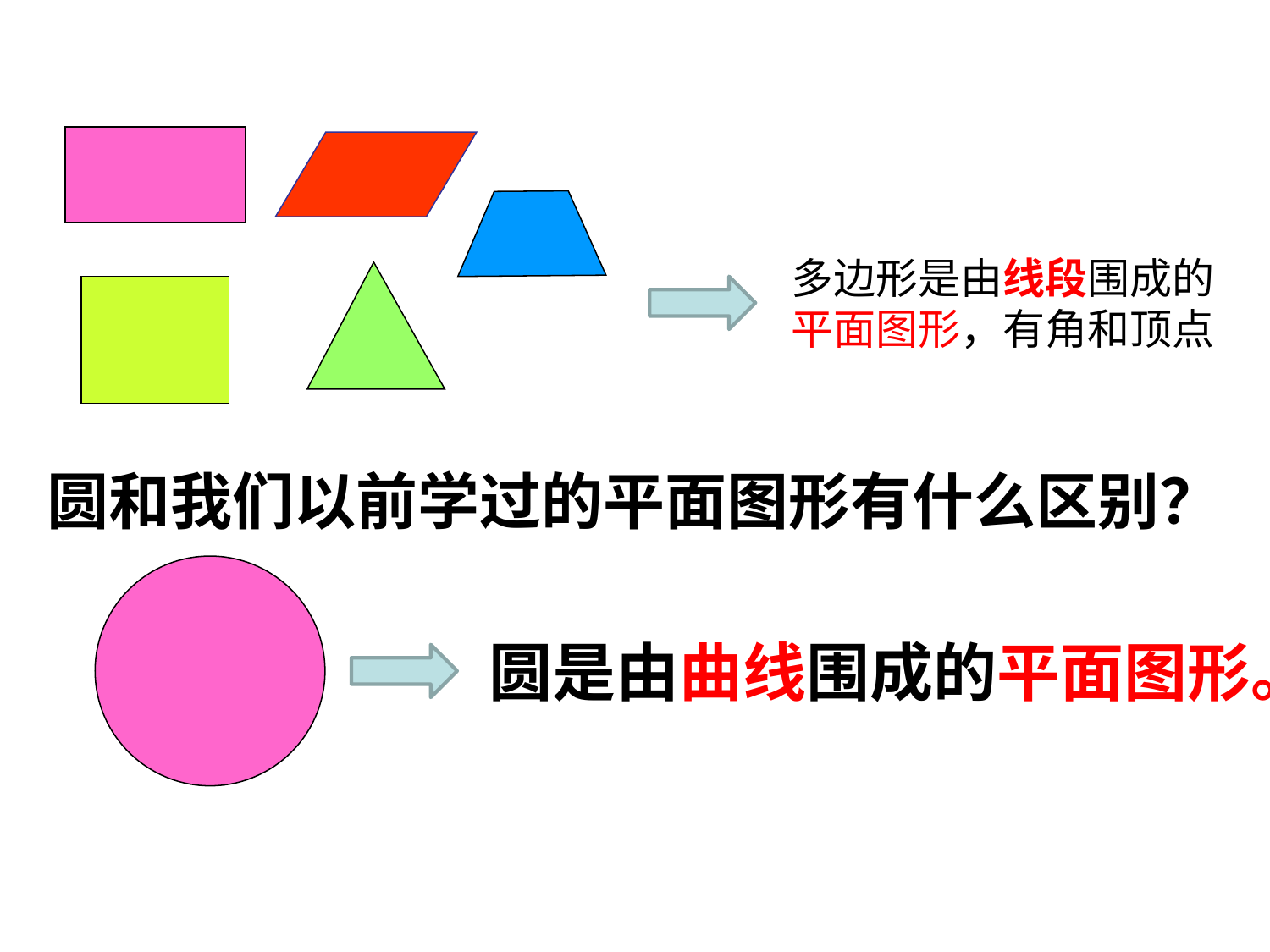

多边形是由线段围成的平面图形，有角和顶点

圆和我们以前学过的平面图形有什么区别？

圆是由曲线围成的平面图形。